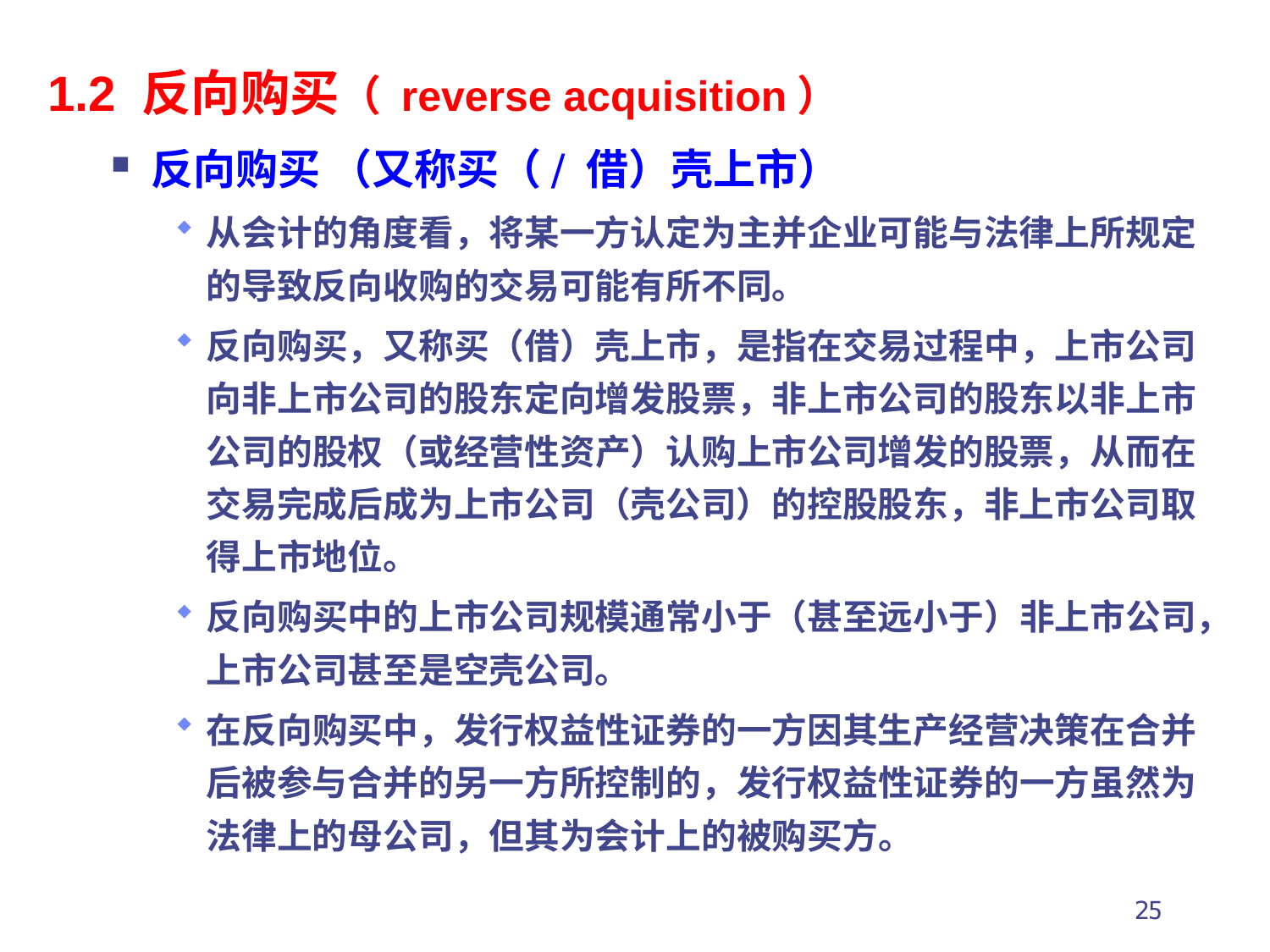

1.2 反向购买（ reverse acquisition）
反向购买 （又称买（/借）壳上市）
从会计的角度看，将某一方认定为主并企业可能与法律上所规定的导致反向收购的交易可能有所不同。
反向购买，又称买（借）壳上市，是指在交易过程中，上市公司向非上市公司的股东定向增发股票，非上市公司的股东以非上市公司的股权（或经营性资产）认购上市公司增发的股票，从而在交易完成后成为上市公司（壳公司）的控股股东，非上市公司取得上市地位。
反向购买中的上市公司规模通常小于（甚至远小于）非上市公司，上市公司甚至是空壳公司。
在反向购买中，发行权益性证券的一方因其生产经营决策在合并后被参与合并的另一方所控制的，发行权益性证券的一方虽然为法律上的母公司，但其为会计上的被购买方。
25